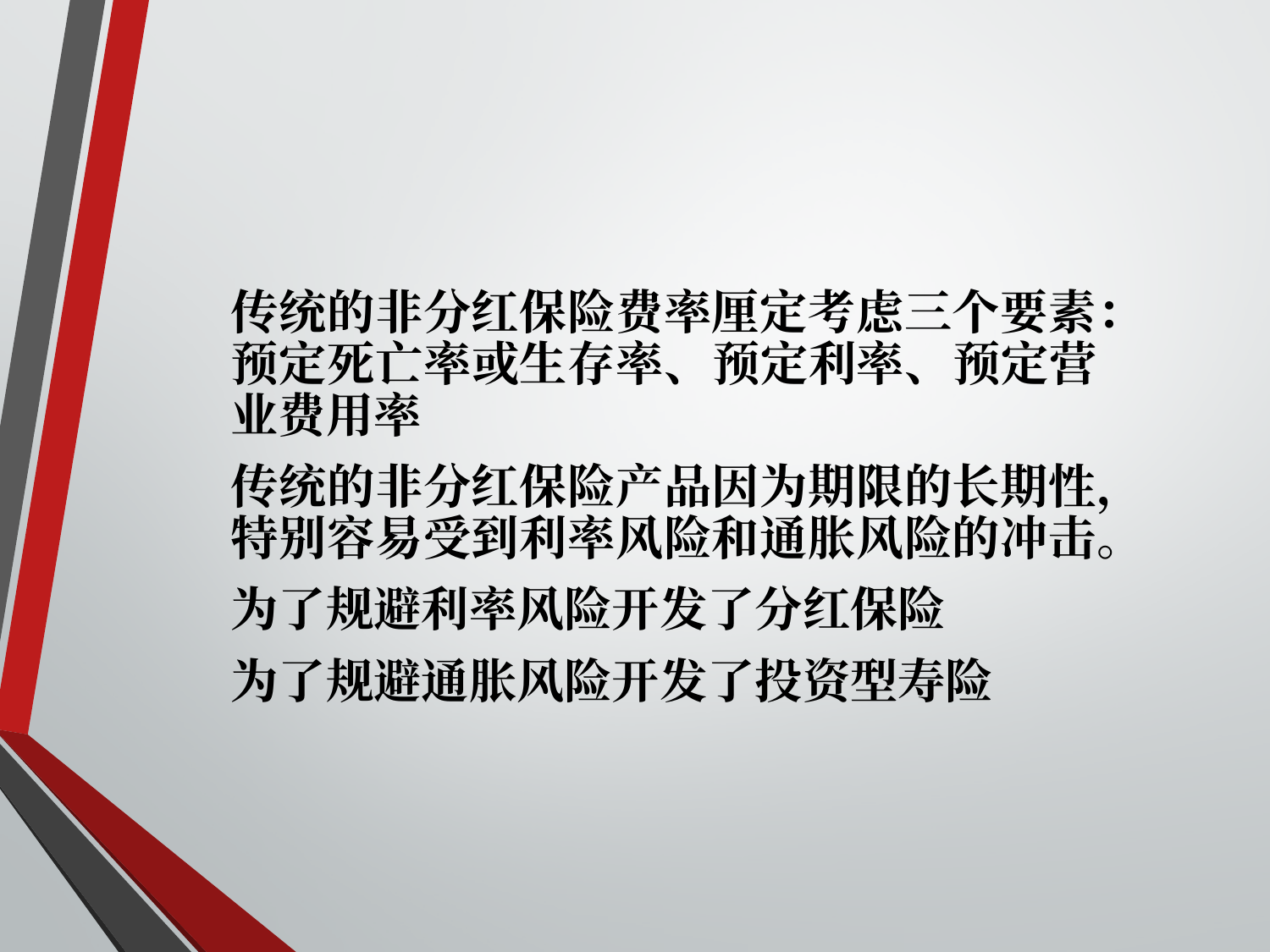

传统的非分红保险费率厘定考虑三个要素：预定死亡率或生存率、预定利率、预定营业费用率
传统的非分红保险产品因为期限的长期性，特别容易受到利率风险和通胀风险的冲击。
为了规避利率风险开发了分红保险
为了规避通胀风险开发了投资型寿险